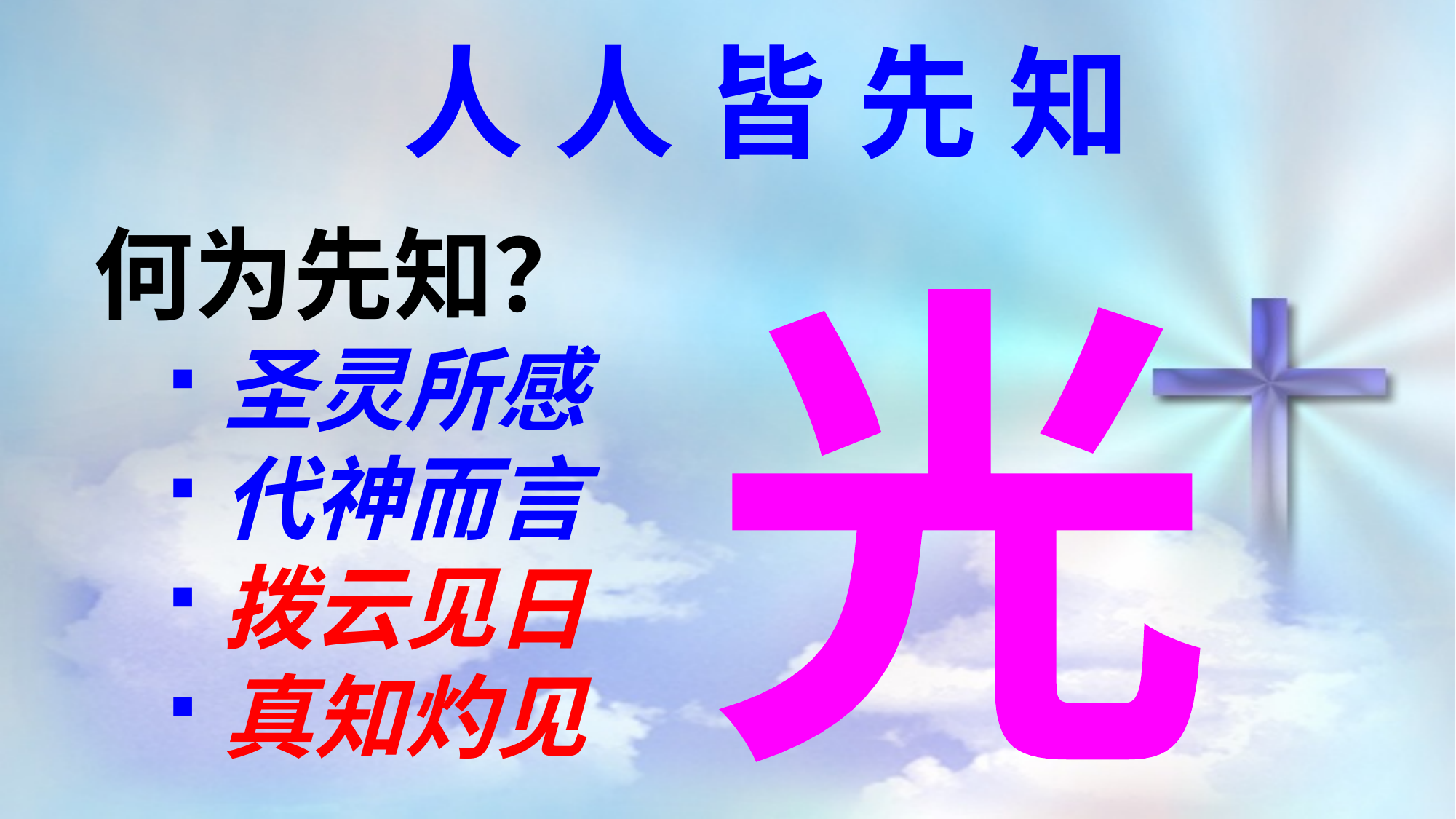

人人皆先知
何为先知？
圣灵所感
代神而言
拨云见日
真知灼见
光